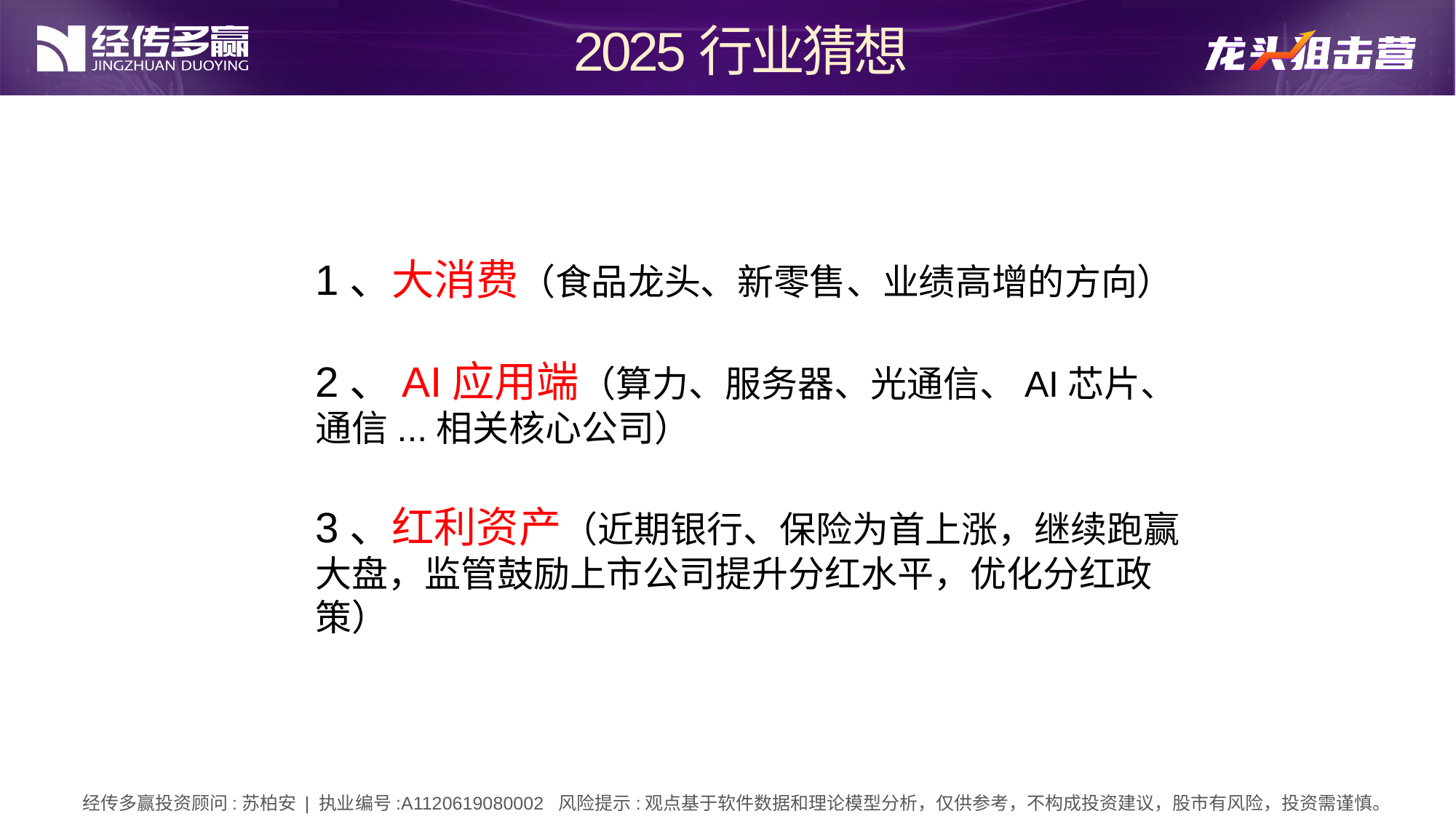

2025行业猜想
1、大消费（食品龙头、新零售、业绩高增的方向）

2、AI应用端（算力、服务器、光通信、AI芯片、通信...相关核心公司）

3、红利资产（近期银行、保险为首上涨，继续跑赢大盘，监管鼓励上市公司提升分红水平，优化分红政策）